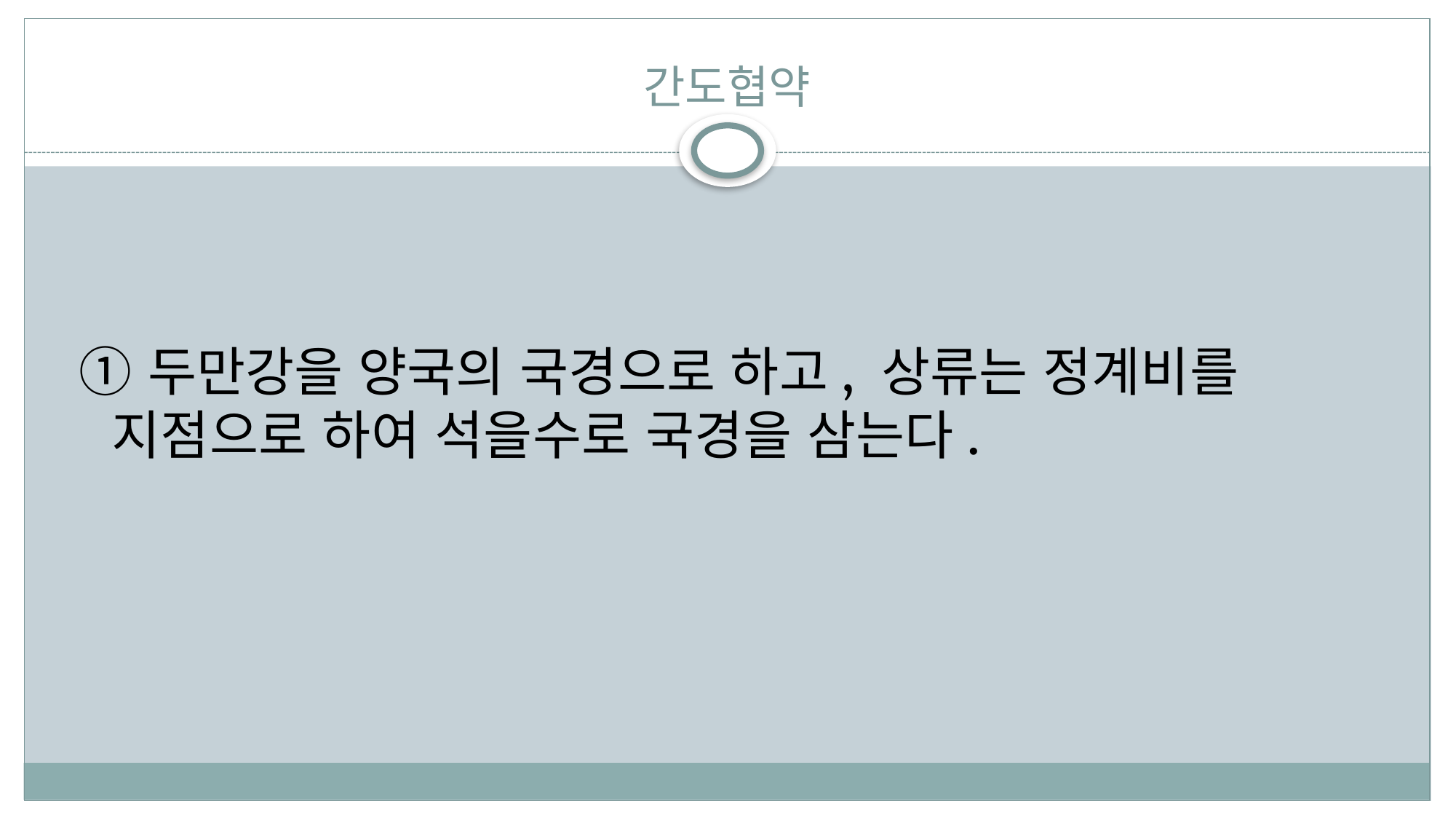

# 간도협약
① 두만강을 양국의 국경으로 하고, 상류는 정계비를 지점으로 하여 석을수로 국경을 삼는다.